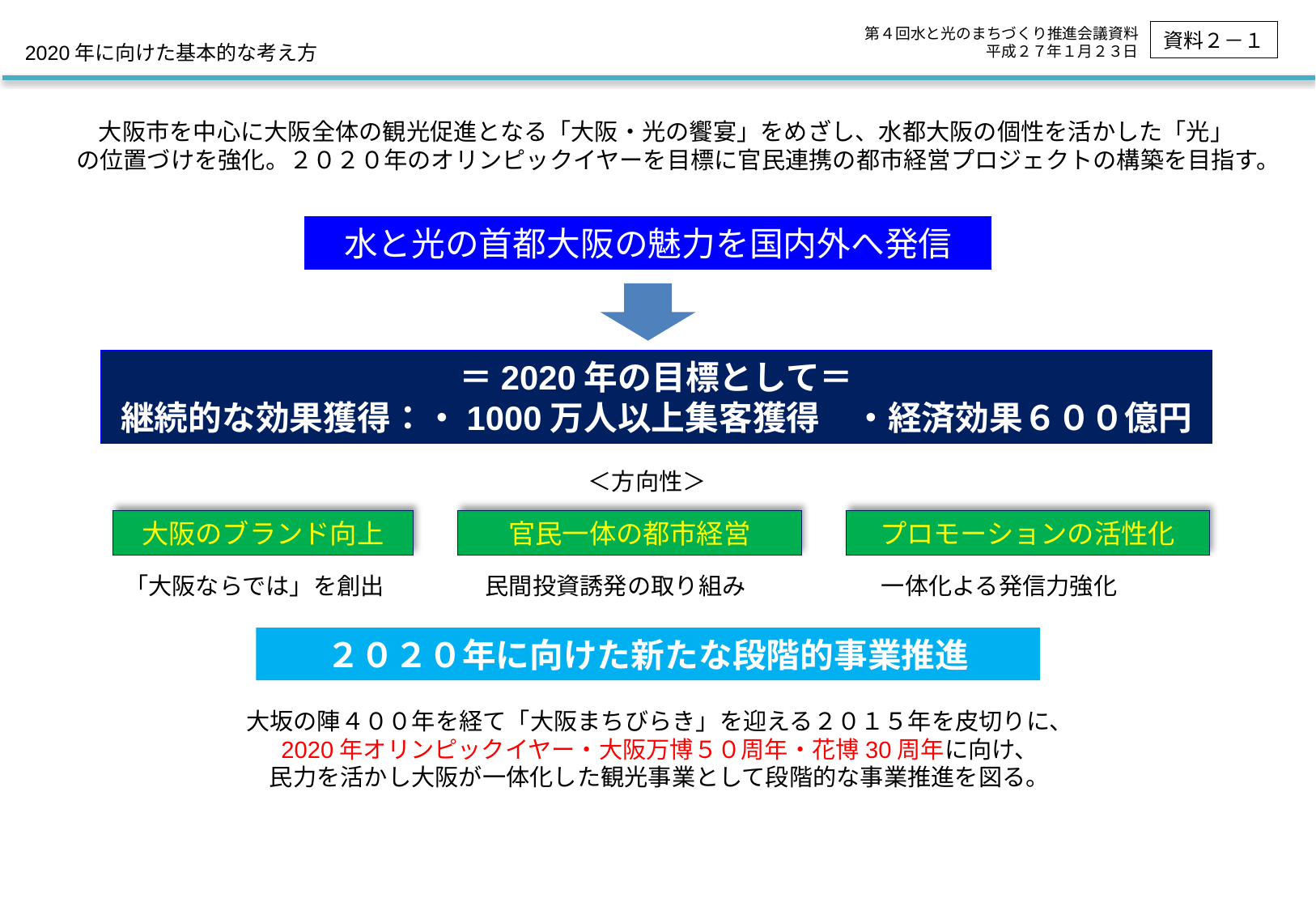

第４回水と光のまちづくり推進会議資料
平成２７年１月２３日
資料２－１
2020年に向けた基本的な考え方
大阪市を中心に大阪全体の観光促進となる「大阪・光の饗宴」をめざし、水都大阪の個性を活かした「光」
の位置づけを強化。２０２０年のオリンピックイヤーを目標に官民連携の都市経営プロジェクトの構築を目指す。
水と光の首都大阪の魅力を国内外へ発信

＝2020年の目標として＝
継続的な効果獲得：・1000万人以上集客獲得　・経済効果６００億円
＜方向性＞
大阪のブランド向上
官民一体の都市経営
プロモーションの活性化
「大阪ならでは」を創出
民間投資誘発の取り組み
一体化よる発信力強化
２０２０年に向けた新たな段階的事業推進
大坂の陣４００年を経て「大阪まちびらき」を迎える２０１５年を皮切りに、
2020年オリンピックイヤー・大阪万博５０周年・花博30周年に向け、
民力を活かし大阪が一体化した観光事業として段階的な事業推進を図る。